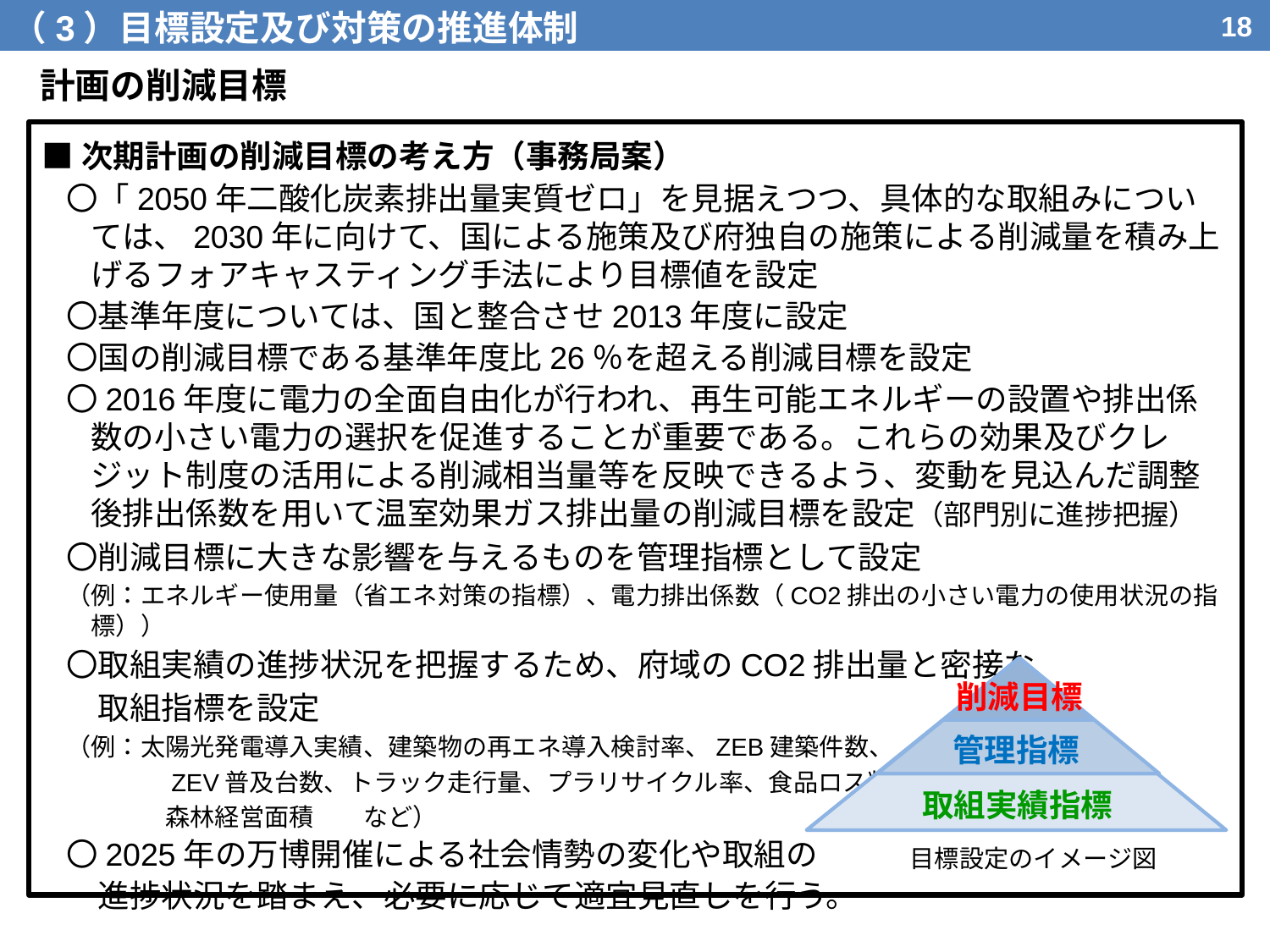

（3）目標設定及び対策の推進体制
18
計画の削減目標

■次期計画の削減目標の考え方（事務局案）
〇「2050年二酸化炭素排出量実質ゼロ」を見据えつつ、具体的な取組みについては、2030年に向けて、国による施策及び府独自の施策による削減量を積み上げるフォアキャスティング手法により目標値を設定
〇基準年度については、国と整合させ2013年度に設定
〇国の削減目標である基準年度比26％を超える削減目標を設定
〇2016年度に電力の全面自由化が行われ、再生可能エネルギーの設置や排出係数の小さい電力の選択を促進することが重要である。これらの効果及びクレジット制度の活用による削減相当量等を反映できるよう、変動を見込んだ調整後排出係数を用いて温室効果ガス排出量の削減目標を設定（部門別に進捗把握）
〇削減目標に大きな影響を与えるものを管理指標として設定
（例：エネルギー使用量（省エネ対策の指標）、電力排出係数（CO2排出の小さい電力の使用状況の指標））
〇取組実績の進捗状況を把握するため、府域のCO2排出量と密接な
　取組指標を設定
（例：太陽光発電導入実績、建築物の再エネ導入検討率、ZEB建築件数、
　　　　ZEV普及台数、トラック走行量、プラリサイクル率、食品ロス削減率、
　　　　森林経営面積　　など）
〇2025年の万博開催による社会情勢の変化や取組の
　進捗状況を踏まえ、必要に応じて適宜見直しを行う。

削減目標
管理指標
取組実績指標
目標設定のイメージ図